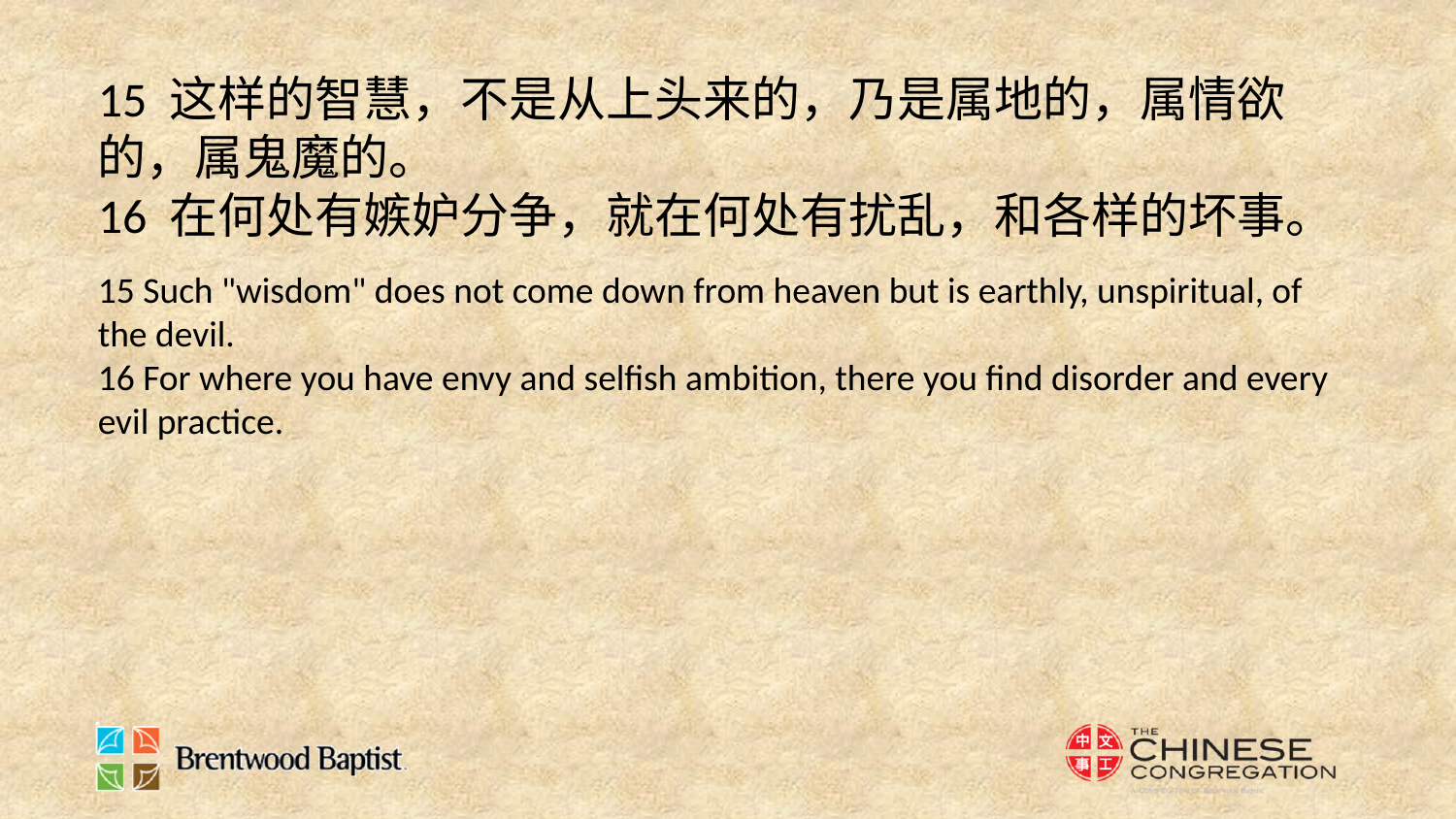

15 这样的智慧，不是从上头来的，乃是属地的，属情欲的，属鬼魔的。
16 在何处有嫉妒分争，就在何处有扰乱，和各样的坏事。

15 Such "wisdom" does not come down from heaven but is earthly, unspiritual, of the devil.
16 For where you have envy and selfish ambition, there you find disorder and every evil practice.